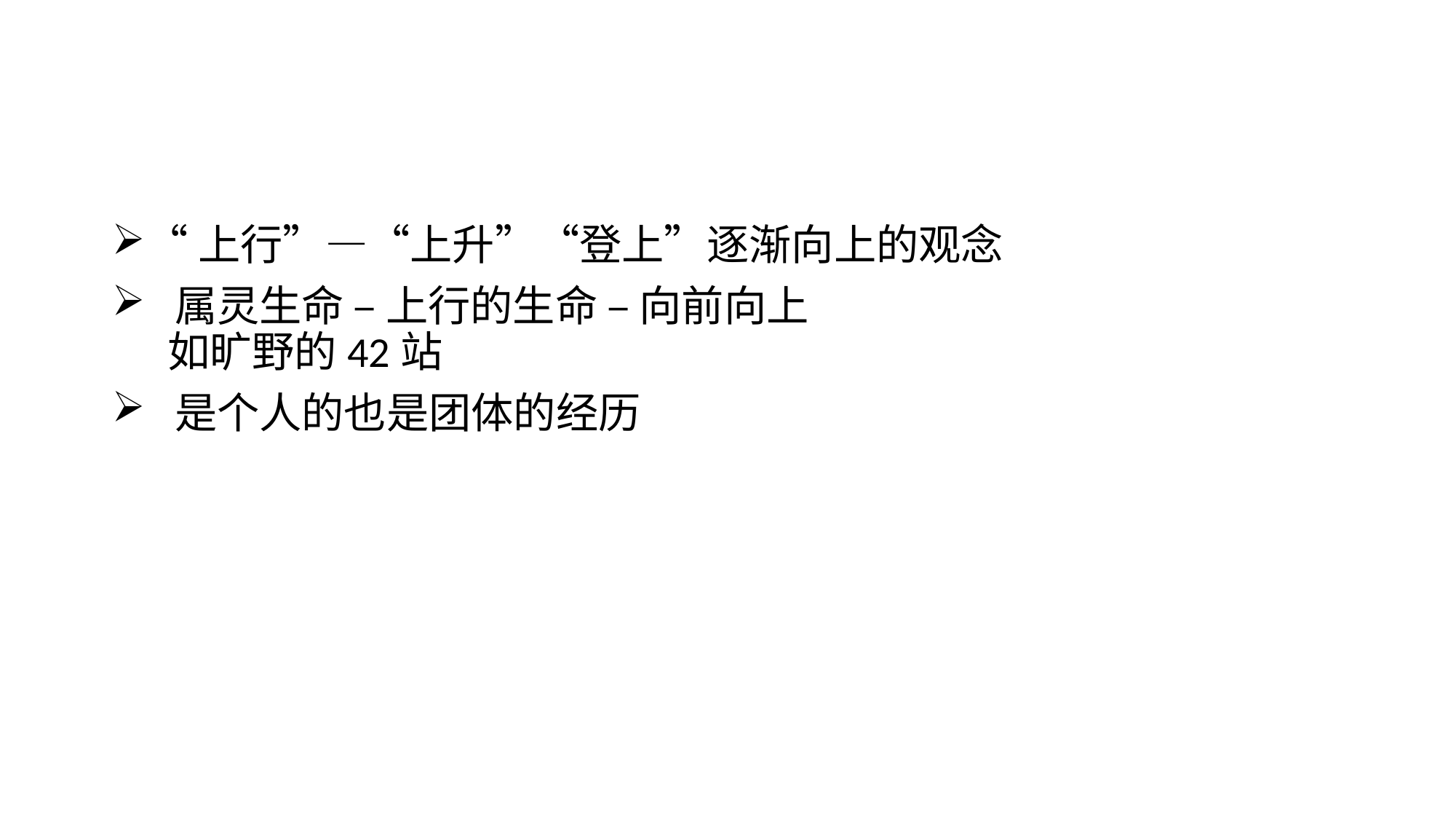

#
“上行”—“上升”“登上”逐渐向上的观念
  属灵生命 – 上行的生命 – 向前向上
   如旷野的42站
  是个人的也是团体的经历